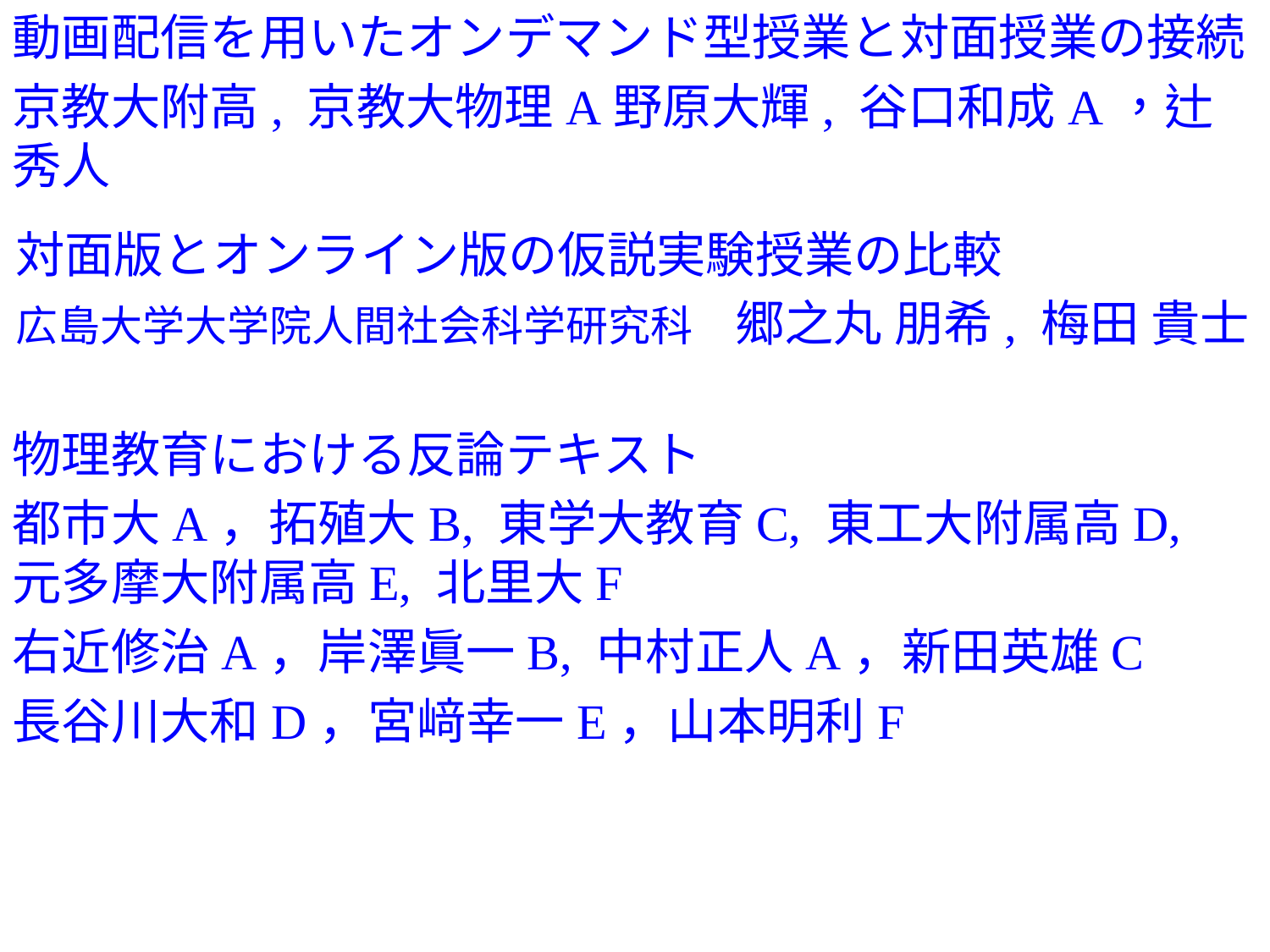

動画配信を用いたオンデマンド型授業と対面授業の接続
京教大附高, 京教大物理A野原大輝, 谷口和成A，辻秀人
21aN1-6
対面版とオンライン版の仮説実験授業の比較
広島大学大学院人間社会科学研究科　郷之丸 朋希, 梅田 貴士
21aN1-7
物理教育における反論テキスト
都市大A，拓殖大B, 東学大教育C, 東工大附属高D, 元多摩大附属高E, 北里大F
右近修治A，岸澤眞一B, 中村正人A，新田英雄C
長谷川大和D，宮﨑幸一E，山本明利F
23pN1-9